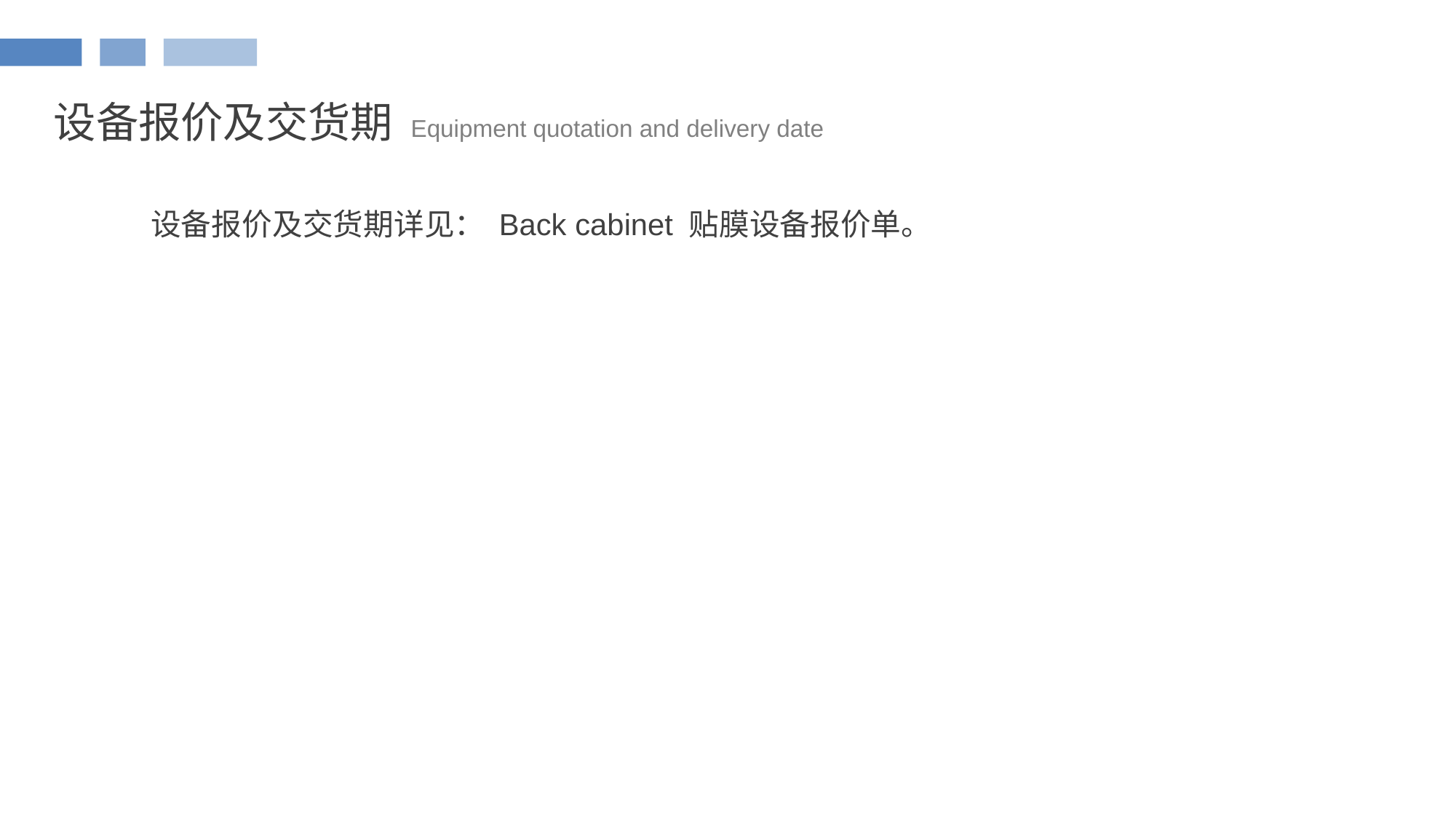

设备报价及交货期
Equipment quotation and delivery date
设备报价及交货期详见： Back cabinet 贴膜设备报价单。